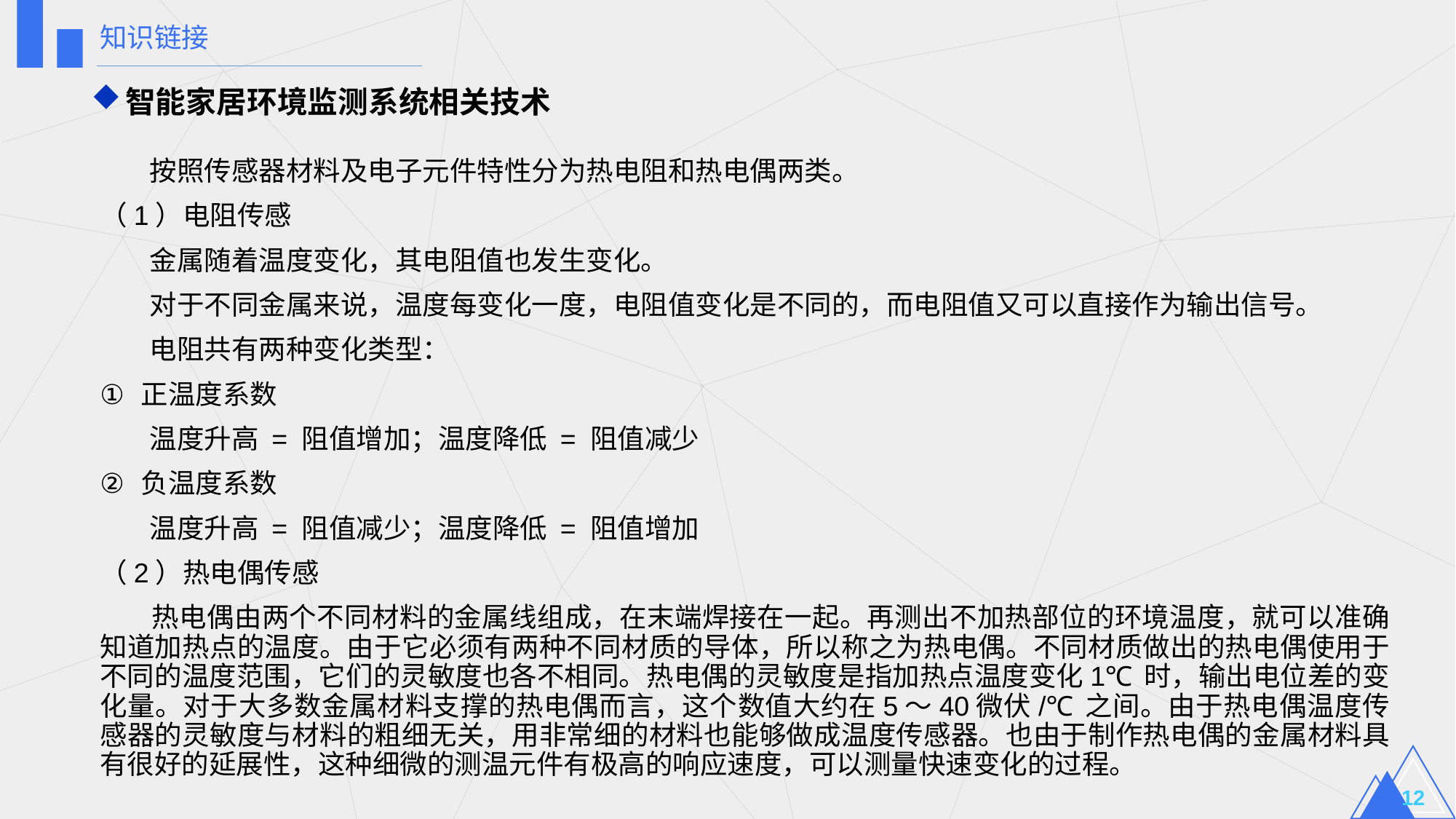

知识链接
智能家居环境监测系统相关技术
       按照传感器材料及电子元件特性分为热电阻和热电偶两类。
（1）电阻传感
       金属随着温度变化，其电阻值也发生变化。
       对于不同金属来说，温度每变化一度，电阻值变化是不同的，而电阻值又可以直接作为输出信号。
       电阻共有两种变化类型：
正温度系数
       温度升高 = 阻值增加；温度降低 = 阻值减少
负温度系数
       温度升高 = 阻值减少；温度降低 = 阻值增加
（2）热电偶传感
       热电偶由两个不同材料的金属线组成，在末端焊接在一起。再测出不加热部位的环境温度，就可以准确知道加热点的温度。由于它必须有两种不同材质的导体，所以称之为热电偶。不同材质做出的热电偶使用于不同的温度范围，它们的灵敏度也各不相同。热电偶的灵敏度是指加热点温度变化1℃时，输出电位差的变化量。对于大多数金属材料支撑的热电偶而言，这个数值大约在5～40微伏/℃之间。由于热电偶温度传感器的灵敏度与材料的粗细无关，用非常细的材料也能够做成温度传感器。也由于制作热电偶的金属材料具有很好的延展性，这种细微的测温元件有极高的响应速度，可以测量快速变化的过程。

12